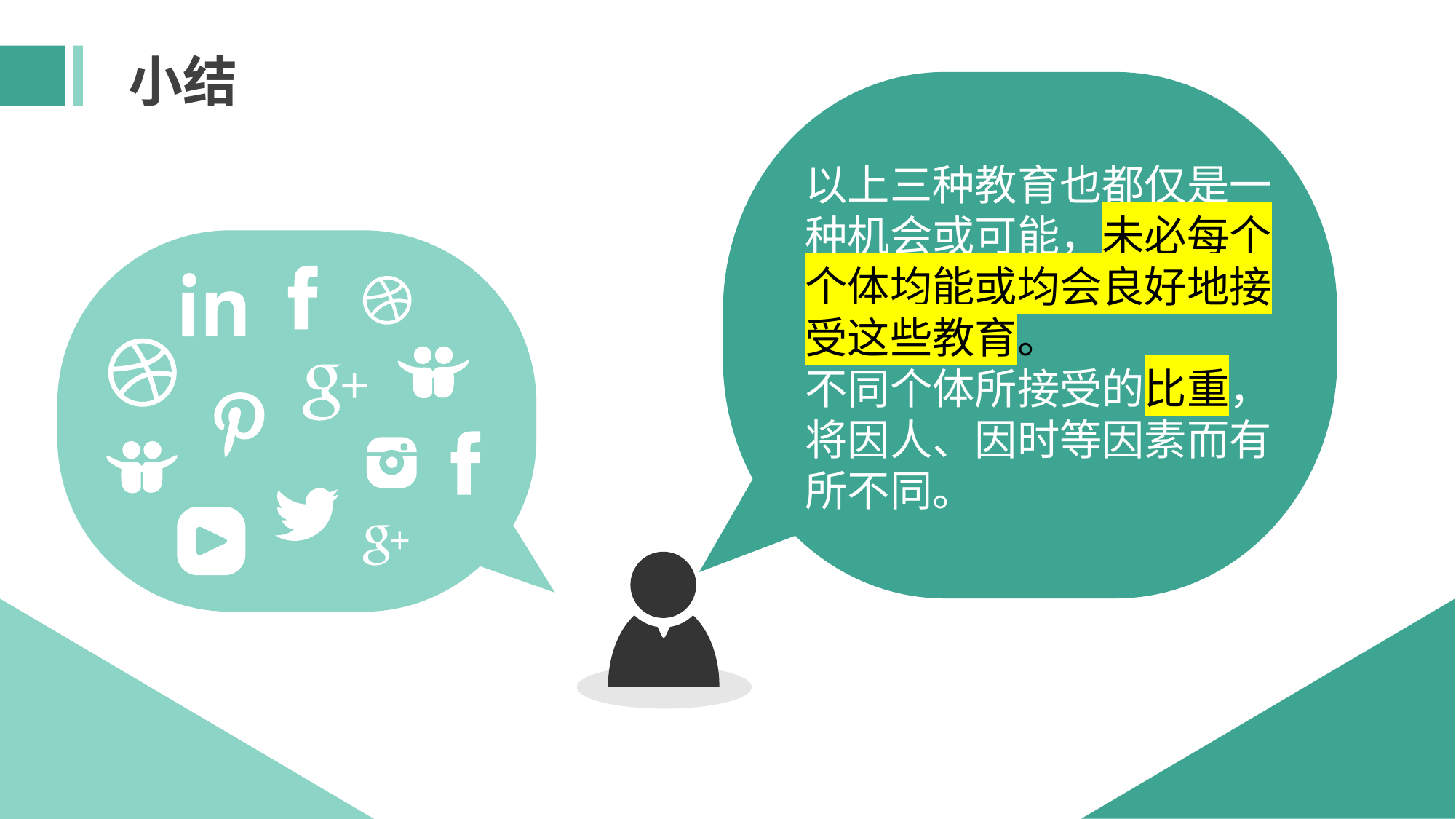

小结

以上三种教育也都仅是一
种机会或可能，未必每个
个体均能或均会良好地接
受这些教育。
不同个体所接受的比重，
将因人、因时等因素而有
所不同。